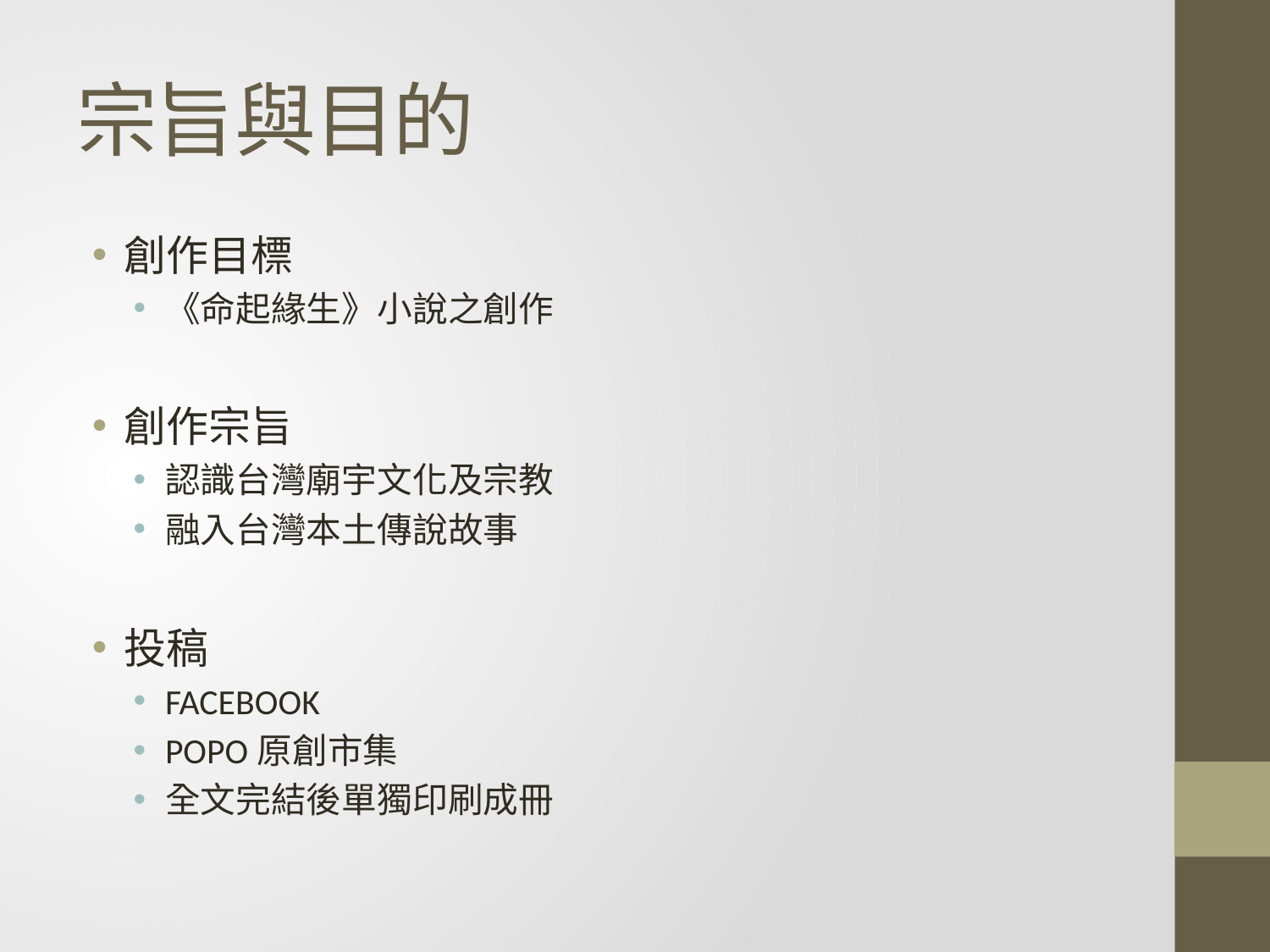

# 宗旨與目的
創作目標
《命起緣生》小說之創作

創作宗旨
認識台灣廟宇文化及宗教
融入台灣本土傳說故事

投稿
FACEBOOK
POPO原創市集
全文完結後單獨印刷成冊